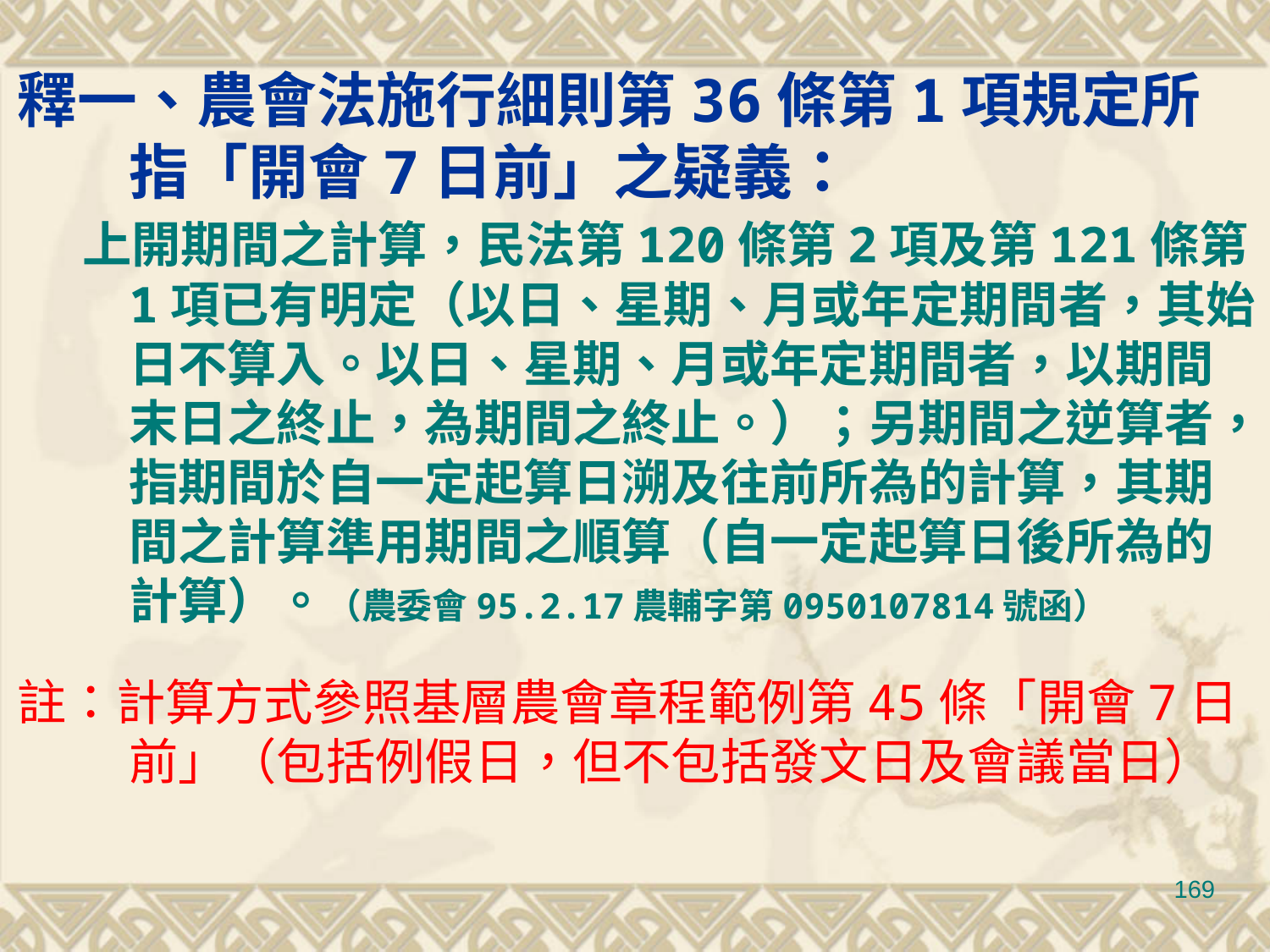

釋一、農會法施行細則第36條第1項規定所指「開會7日前」之疑義：
    上開期間之計算，民法第120條第2項及第121條第1項已有明定（以日、星期、月或年定期間者，其始日不算入。以日、星期、月或年定期間者，以期間末日之終止，為期間之終止。）；另期間之逆算者，指期間於自一定起算日溯及往前所為的計算，其期間之計算準用期間之順算（自一定起算日後所為的計算）。（農委會95.2.17農輔字第0950107814號函）

註：計算方式參照基層農會章程範例第45條「開會7日前」（包括例假日，但不包括發文日及會議當日）
169